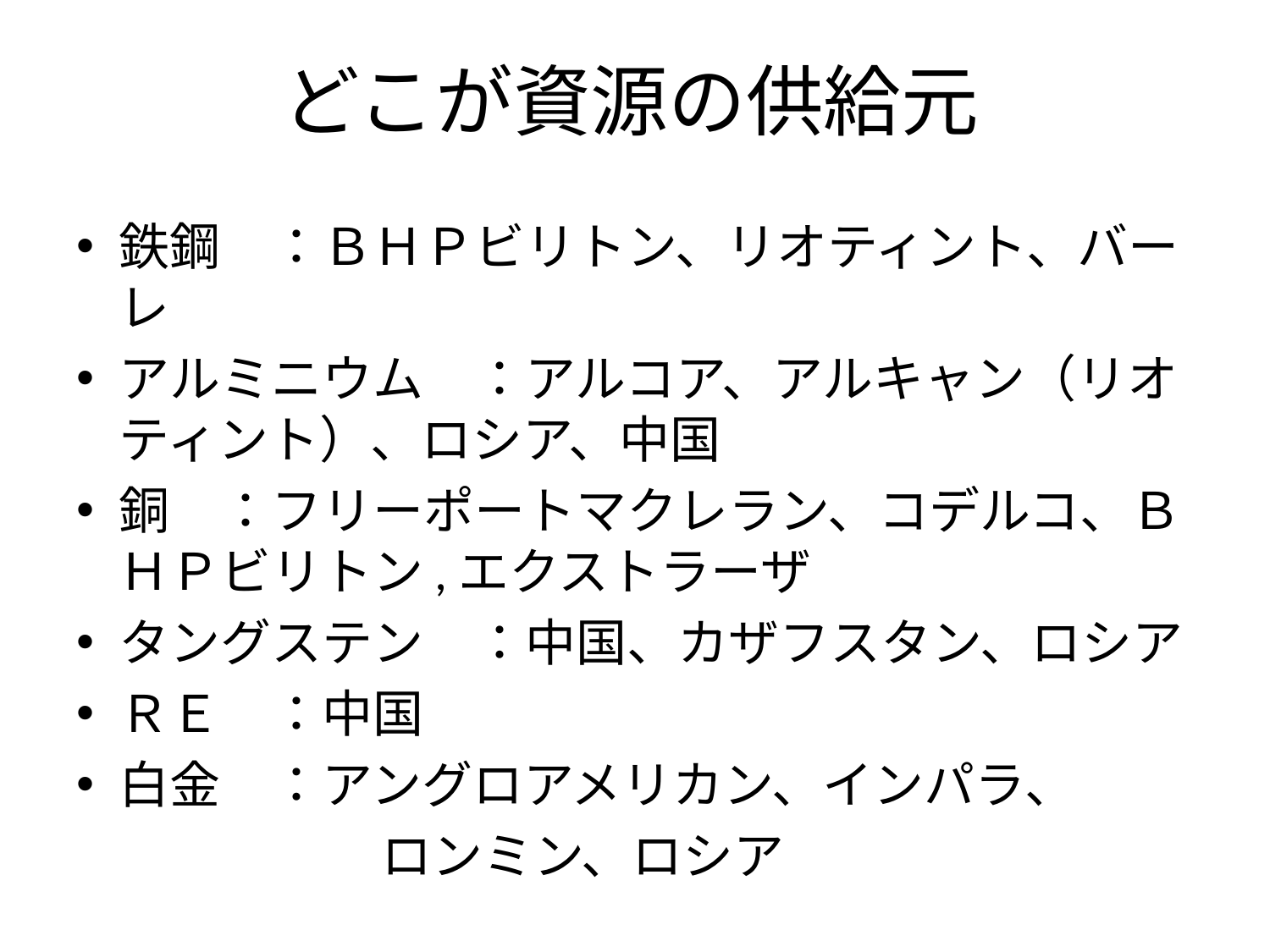

# どこが資源の供給元
鉄鋼　：ＢＨＰビリトン、リオティント、バーレ
アルミニウム　：アルコア、アルキャン（リオティント）、ロシア、中国
銅　：フリーポートマクレラン、コデルコ、ＢＨＰビリトン,エクストラーザ
タングステン　：中国、カザフスタン、ロシア
ＲＥ　：中国
白金　：アングロアメリカン、インパラ、
　　　　　　ロンミン、ロシア